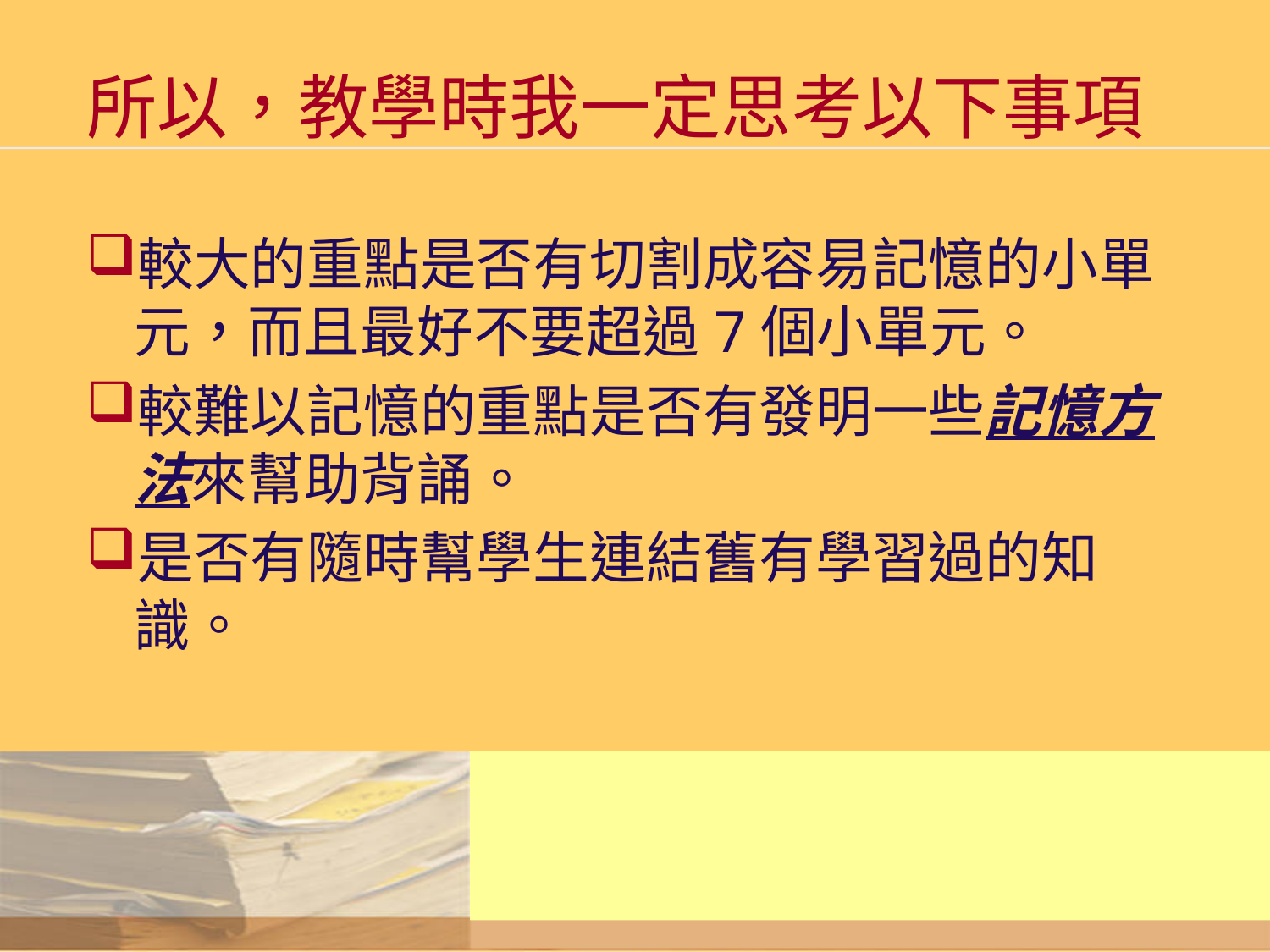

# 所以，教學時我一定思考以下事項
較大的重點是否有切割成容易記憶的小單元，而且最好不要超過7個小單元。
較難以記憶的重點是否有發明一些記憶方法來幫助背誦。
是否有隨時幫學生連結舊有學習過的知識。